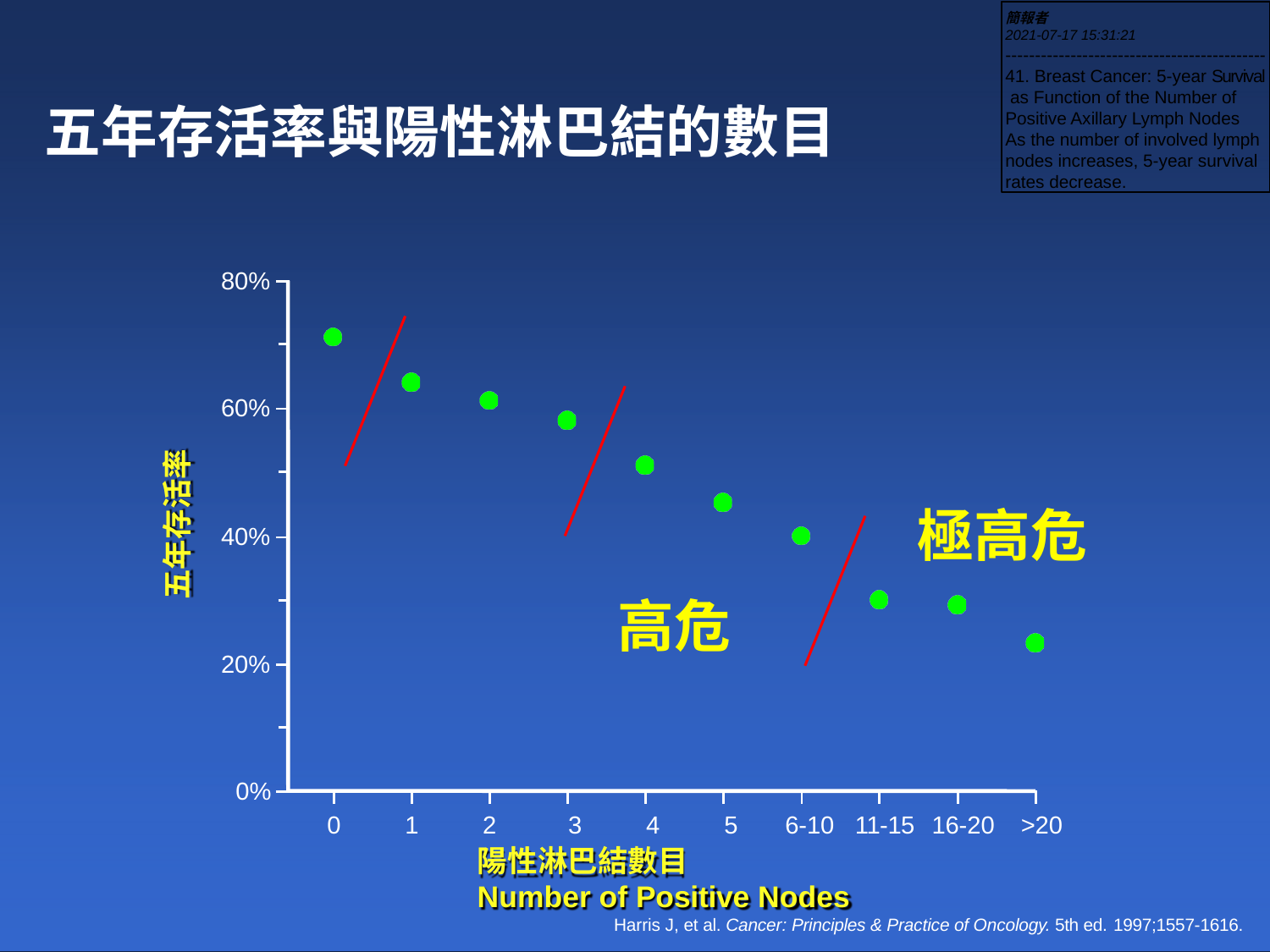

簡報者
2021-07-17 15:31:21
--------------------------------------------
41. Breast Cancer: 5-year Survival  as Function of the Number of  Positive Axillary Lymph Nodes  As the number of involved lymph  nodes increases, 5-year survival  rates decrease.
# 五年存活率與陽性淋巴結的數目
80%

60%

五年存活率

極高危

40%

高危

20%

0%

2	3	4	5	6-10	11-15  16-20	>20
陽性淋巴結數目
Number of Positive Nodes
Harris J, et al. Cancer: Principles & Practice of Oncology. 5th ed. 1997;1557-1616.
0
1